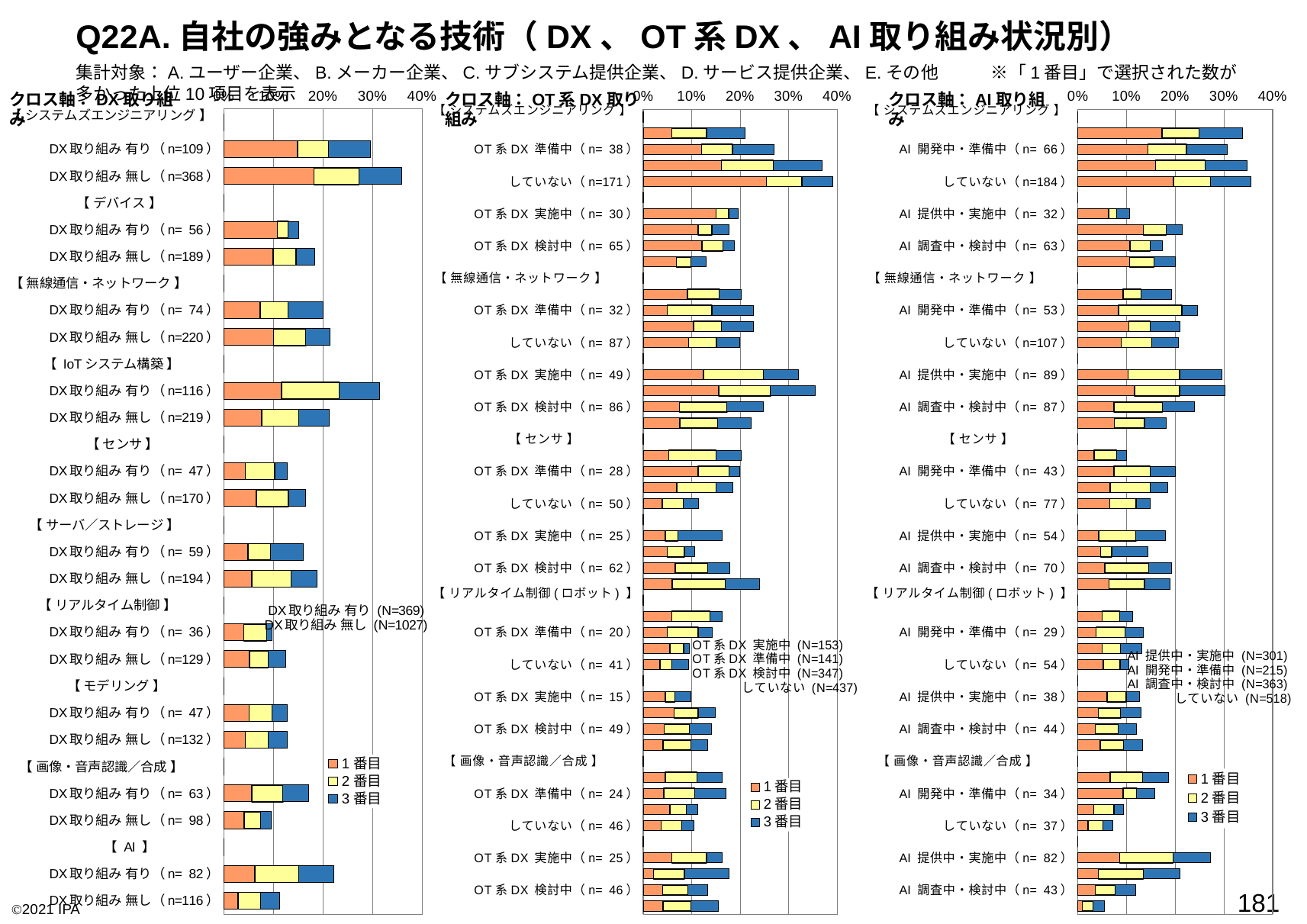

Q22A.自社の強みとなる技術（DX、OT系DX、AI取り組み状況別）
集計対象：A.ユーザー企業、B.メーカー企業、C.サブシステム提供企業、D.サービス提供企業、E.その他　　　※「1番目」で選択された数が多かった上位10項目を表示
クロス軸：DX取り組み
クロス軸：OT系DX取り組み
クロス軸：AI取り組み

### Chart:

| Category | 1番目 | 2番目 | 3番目 |
|---|---|---|---|
| 【 システムズエンジニアリング 】        | 0.0 | 0.0 | 0.0 |
| DX取り組み 有り（n=109） | 0.14905149051490515 | 0.06233062330623306 | 0.08401084010840108 |
| DX取り組み 無し（n=368） | 0.18208373904576436 | 0.09055501460564752 | 0.08568646543330087 |
| 【 デバイス 】                 | 0.0 | 0.0 | 0.0 |
| DX取り組み 有り（n=  56） | 0.10840108401084012 | 0.02168021680216802 | 0.02168021680216802 |
| DX取り組み 無し（n=189） | 0.09931840311587146 | 0.04673807205452775 | 0.0379746835443038 |
| 【 無線通信・ネットワーク 】          | 0.0 | 0.0 | 0.0 |
| DX取り組み 有り（n=  74） | 0.07317073170731707 | 0.056910569105691054 | 0.07046070460704607 |
| DX取り組み 無し（n=220） | 0.1002921129503408 | 0.06523855890944498 | 0.04868549172346641 |
| 【 IoTシステム構築 】            | 0.0 | 0.0 | 0.0 |
| DX取り組み 有り（n=116） | 0.11653116531165311 | 0.11653116531165311 | 0.08130081300813008 |
| DX取り組み 無し（n=219） | 0.07692307692307693 | 0.07497565725413827 | 0.06134371957156767 |
| 【 センサ 】                  | 0.0 | 0.0 | 0.0 |
| DX取り組み 有り（n=  47） | 0.04336043360433604 | 0.05962059620596206 | 0.024390243902439025 |
| DX取り組み 無し（n=170） | 0.06621226874391431 | 0.06426484907497566 | 0.035053554040895815 |
| 【 サーバ／ストレージ 】            | 0.0 | 0.0 | 0.0 |
| DX取り組み 有り（n=  59） | 0.04878048780487805 | 0.04607046070460705 | 0.06504065040650407 |
| DX取り組み 無し（n=194） | 0.05647517039922103 | 0.0798442064264849 | 0.05258033106134372 |
| 【 リアルタイム制御 】             | 0.0 | 0.0 | 0.0 |
| DX取り組み 有り（n=  36） | 0.04065040650406504 | 0.04607046070460705 | 0.01084010840108401 |
| DX取り組み 無し（n=129） | 0.05160662122687439 | 0.0379746835443038 | 0.03602726387536514 |
| 【 モデリング 】                | 0.0 | 0.0 | 0.0 |
| DX取り組み 有り（n=  47） | 0.051490514905149054 | 0.04607046070460705 | 0.02981029810298103 |
| DX取り組み 無し（n=132） | 0.043816942551119765 | 0.045764362220058426 | 0.03894839337877313 |
| 【 画像・音声認識／合成 】           | 0.0 | 0.0 | 0.0 |
| DX取り組み 有り（n=  63） | 0.056910569105691054 | 0.06233062330623306 | 0.051490514905149054 |
| DX取り組み 無し（n=  98） | 0.04089581304771178 | 0.033106134371957155 | 0.021421616358325218 |
| 【 AI 】                   | 0.0 | 0.0 | 0.0 |
| DX取り組み 有り（n=  82） | 0.06233062330623306 | 0.08943089430894309 | 0.07046070460704607 |
| DX取り組み 無し（n=116） | 0.029211295034079845 | 0.044790652385589096 | 0.03894839337877313 |

### Chart:

| Category | 1番目 | 2番目 | 3番目 |
|---|---|---|---|
| 【 システムズエンジニアリング 】        | 0.0 | 0.0 | 0.0 |
| OT系DX 実施中（n=  32） | 0.058823529411764705 | 0.0718954248366013 | 0.0784313725490196 |
| OT系DX 準備中（n=  38） | 0.12056737588652482 | 0.06382978723404255 | 0.0851063829787234 |
| OT系DX 検討中（n=128） | 0.16138328530259366 | 0.10662824207492795 | 0.10086455331412104 |
| 　　　　　していない（n=171） | 0.2540045766590389 | 0.07322654462242563 | 0.06407322654462243 |
| 【 デバイス 】                 | 0.0 | 0.0 | 0.0 |
| OT系DX 実施中（n=  30） | 0.1503267973856209 | 0.026143790849673203 | 0.0196078431372549 |
| OT系DX 準備中（n=  25） | 0.11347517730496454 | 0.028368794326241134 | 0.03546099290780142 |
| OT系DX 検討中（n=  65） | 0.12103746397694524 | 0.043227665706051875 | 0.023054755043227664 |
| 　　　　　していない（n=  57） | 0.06864988558352403 | 0.029748283752860413 | 0.032036613272311214 |
| 【 無線通信・ネットワーク 】          | 0.0 | 0.0 | 0.0 |
| OT系DX 実施中（n=  31） | 0.0915032679738562 | 0.06535947712418301 | 0.0457516339869281 |
| OT系DX 準備中（n=  32） | 0.04964539007092199 | 0.09219858156028368 | 0.0851063829787234 |
| OT系DX 検討中（n=  79） | 0.1037463976945245 | 0.05763688760806916 | 0.06628242074927954 |
| 　　　　　していない（n=  87） | 0.09382151029748284 | 0.057208237986270026 | 0.04805491990846682 |
| 【 IoTシステム構築 】            | 0.0 | 0.0 | 0.0 |
| OT系DX 実施中（n=  49） | 0.12418300653594772 | 0.12418300653594772 | 0.0718954248366013 |
| OT系DX 準備中（n=  50） | 0.15602836879432624 | 0.10638297872340426 | 0.09219858156028368 |
| OT系DX 検討中（n=  86） | 0.07492795389048991 | 0.09798270893371758 | 0.07492795389048991 |
| 　　　　　していない（n=  97） | 0.07551487414187644 | 0.07780320366132723 | 0.06864988558352403 |
| 【 センサ 】                  | 0.0 | 0.0 | 0.0 |
| OT系DX 実施中（n=  31） | 0.05228758169934641 | 0.09803921568627451 | 0.05228758169934641 |
| OT系DX 準備中（n=  28） | 0.11347517730496454 | 0.06382978723404255 | 0.02127659574468085 |
| OT系DX 検討中（n=  64） | 0.069164265129683 | 0.08069164265129683 | 0.0345821325648415 |
| 　　　　　していない（n=  50） | 0.038901601830663615 | 0.043478260869565216 | 0.032036613272311214 |
| 【 サーバ／ストレージ 】            | 0.0 | 0.0 | 0.0 |
| OT系DX 実施中（n=  25） | 0.0457516339869281 | 0.026143790849673203 | 0.0915032679738562 |
| OT系DX 準備中（n=  15） | 0.04964539007092199 | 0.03546099290780142 | 0.02127659574468085 |
| OT系DX 検討中（n=  62） | 0.06628242074927954 | 0.06628242074927954 | 0.04610951008645533 |
| 　　　　　していない（n=105） | 0.059496567505720827 | 0.10983981693363844 | 0.07093821510297482 |
| 【 リアルタイム制御(ロボット) 】       | 0.0 | 0.0 | 0.0 |
| OT系DX 実施中（n=  25） | 0.058823529411764705 | 0.0784313725490196 | 0.026143790849673203 |
| OT系DX 準備中（n=  20） | 0.04964539007092199 | 0.06382978723404255 | 0.028368794326241134 |
| OT系DX 検討中（n=  33） | 0.05475504322766571 | 0.02881844380403458 | 0.011527377521613832 |
| 　　　　　していない（n=  41） | 0.034324942791762014 | 0.02517162471395881 | 0.034324942791762014 |
| 【 モデリング 】                | 0.0 | 0.0 | 0.0 |
| OT系DX 実施中（n=  15） | 0.0457516339869281 | 0.0196078431372549 | 0.032679738562091505 |
| OT系DX 準備中（n=  21） | 0.06382978723404255 | 0.04964539007092199 | 0.03546099290780142 |
| OT系DX 検討中（n=  49） | 0.043227665706051875 | 0.05187319884726225 | 0.04610951008645533 |
| 　　　　　していない（n=  58） | 0.041189931350114416 | 0.057208237986270026 | 0.034324942791762014 |
| 【 画像・音声認識／合成 】           | 0.0 | 0.0 | 0.0 |
| OT系DX 実施中（n=  25） | 0.0457516339869281 | 0.06535947712418301 | 0.05228758169934641 |
| OT系DX 準備中（n=  24） | 0.0425531914893617 | 0.06382978723404255 | 0.06382978723404255 |
| OT系DX 検討中（n=  39） | 0.05475504322766571 | 0.0345821325648415 | 0.023054755043227664 |
| 　　　　　していない（n=  46） | 0.036613272311212815 | 0.043478260869565216 | 0.02517162471395881 |
| 【 AI 】                   | 0.0 | 0.0 | 0.0 |
| OT系DX 実施中（n=  25） | 0.058823529411764705 | 0.0718954248366013 | 0.032679738562091505 |
| OT系DX 準備中（n=  25） | 0.02127659574468085 | 0.06382978723404255 | 0.09219858156028368 |
| OT系DX 検討中（n=  46） | 0.040345821325648415 | 0.05187319884726225 | 0.040345821325648415 |
| 　　　　　していない（n=  68） | 0.041189931350114416 | 0.057208237986270026 | 0.057208237986270026 |

### Chart:

| Category | 1番目 | 2番目 | 3番目 |
|---|---|---|---|
| 【 システムズエンジニアリング 】        | 0.0 | 0.0 | 0.0 |
| AI 提供中・実施中（n=102） | 0.17275747508305647 | 0.07641196013289037 | 0.08970099667774087 |
| AI 開発中・準備中（n=  66） | 0.14418604651162792 | 0.07906976744186046 | 0.08372093023255814 |
| AI 調査中・検討中（n=126） | 0.15977961432506887 | 0.10192837465564739 | 0.08539944903581267 |
| 　　　　していない（n=184） | 0.1969111969111969 | 0.07528957528957529 | 0.08301158301158301 |
| 【 デバイス 】                 | 0.0 | 0.0 | 0.0 |
| AI 提供中・実施中（n=  32） | 0.06312292358803986 | 0.016611295681063124 | 0.026578073089700997 |
| AI 開発中・準備中（n=  46） | 0.13488372093023257 | 0.046511627906976744 | 0.03255813953488372 |
| AI 調査中・検討中（n=  63） | 0.10743801652892562 | 0.04132231404958678 | 0.024793388429752067 |
| 　　　　していない（n=104） | 0.10617760617760617 | 0.05019305019305019 | 0.0444015444015444 |
| 【 無線通信・ネットワーク 】          | 0.0 | 0.0 | 0.0 |
| AI 提供中・実施中（n=  58） | 0.09302325581395349 | 0.036544850498338874 | 0.06312292358803986 |
| AI 開発中・準備中（n=  53） | 0.08372093023255814 | 0.13023255813953488 | 0.03255813953488372 |
| AI 調査中・検討中（n=  76） | 0.1046831955922865 | 0.0440771349862259 | 0.06060606060606061 |
| 　　　　していない（n=107） | 0.0888030888030888 | 0.0637065637065637 | 0.05405405405405406 |
| 【 IoTシステム構築 】            | 0.0 | 0.0 | 0.0 |
| AI 提供中・実施中（n=  89） | 0.10299003322259136 | 0.10631229235880399 | 0.08637873754152824 |
| AI 開発中・準備中（n=  65） | 0.11627906976744186 | 0.09302325581395349 | 0.09302325581395349 |
| AI 調査中・検討中（n=  87） | 0.0743801652892562 | 0.09917355371900827 | 0.06611570247933884 |
| 　　　　していない（n=  94） | 0.07528957528957529 | 0.06177606177606178 | 0.0444015444015444 |
| 【 センサ 】                  | 0.0 | 0.0 | 0.0 |
| AI 提供中・実施中（n=  30） | 0.03322259136212625 | 0.046511627906976744 | 0.019933554817275746 |
| AI 開発中・準備中（n=  43） | 0.07441860465116279 | 0.07441860465116279 | 0.05116279069767442 |
| AI 調査中・検討中（n=  67） | 0.06611570247933884 | 0.08264462809917356 | 0.03581267217630854 |
| 　　　　していない（n=  77） | 0.06563706563706563 | 0.05405405405405406 | 0.02895752895752896 |
| 【 サーバ／ストレージ 】            | 0.0 | 0.0 | 0.0 |
| AI 提供中・実施中（n=  54） | 0.04318936877076412 | 0.07641196013289037 | 0.059800664451827246 |
| AI 開発中・準備中（n=  31） | 0.046511627906976744 | 0.023255813953488372 | 0.07441860465116279 |
| AI 調査中・検討中（n=  70） | 0.05509641873278237 | 0.09090909090909091 | 0.046831955922865015 |
| 　　　　していない（n=  98） | 0.0637065637065637 | 0.07335907335907337 | 0.052123552123552123 |
| 【 リアルタイム制御(ロボット) 】       | 0.0 | 0.0 | 0.0 |
| AI 提供中・実施中（n=  34） | 0.04983388704318937 | 0.036544850498338874 | 0.026578073089700997 |
| AI 開発中・準備中（n=  29） | 0.037209302325581395 | 0.06046511627906977 | 0.037209302325581395 |
| AI 調査中・検討中（n=  48） | 0.049586776859504134 | 0.03856749311294766 | 0.0440771349862259 |
| 　　　　していない（n=  54） | 0.052123552123552123 | 0.03474903474903475 | 0.017374517374517374 |
| 【 モデリング 】                | 0.0 | 0.0 | 0.0 |
| AI 提供中・実施中（n=  38） | 0.059800664451827246 | 0.03986710963455149 | 0.026578073089700997 |
| AI 開発中・準備中（n=  28） | 0.04186046511627907 | 0.046511627906976744 | 0.04186046511627907 |
| AI 調査中・検討中（n=  44） | 0.03581267217630854 | 0.046831955922865015 | 0.03856749311294766 |
| 　　　　していない（n=  69） | 0.04633204633204633 | 0.04826254826254826 | 0.03861003861003861 |
| 【 画像・音声認識／合成 】           | 0.0 | 0.0 | 0.0 |
| AI 提供中・実施中（n=  56） | 0.0664451827242525 | 0.0664451827242525 | 0.053156146179401995 |
| AI 開発中・準備中（n=  34） | 0.09302325581395349 | 0.027906976744186046 | 0.037209302325581395 |
| AI 調査中・検討中（n=  34） | 0.03305785123966942 | 0.04132231404958678 | 0.01928374655647383 |
| 　　　　していない（n=  37） | 0.021235521235521235 | 0.03088803088803089 | 0.019305019305019305 |
| 【 AI 】                   | 0.0 | 0.0 | 0.0 |
| AI 提供中・実施中（n=  82） | 0.08637873754152824 | 0.10963455149501661 | 0.07641196013289037 |
| AI 開発中・準備中（n=  45） | 0.04186046511627907 | 0.09302325581395349 | 0.07441860465116279 |
| AI 調査中・検討中（n=  43） | 0.03581267217630854 | 0.04132231404958678 | 0.04132231404958678 |
| 　　　　していない（n=  28） | 0.009652509652509652 | 0.021235521235521235 | 0.023166023166023165 |